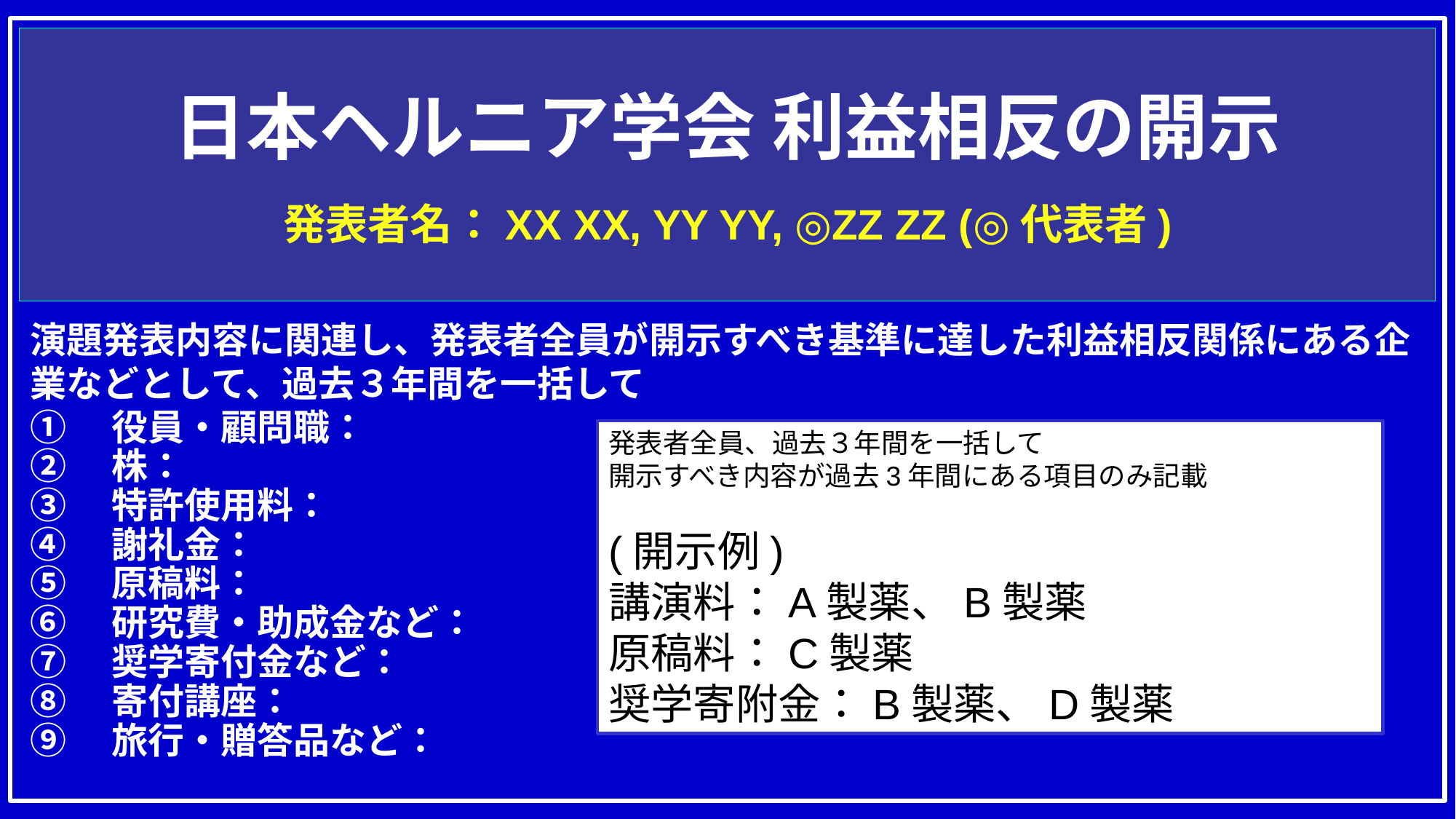

日本ヘルニア学会 利益相反の開示
　
発表者名：XX XX, YY YY, ◎ZZ ZZ (◎代表者)
演題発表内容に関連し、発表者全員が開示すべき基準に達した利益相反関係にある企業などとして、過去３年間を一括して
①　役員・顧問職：
②　株：
③　特許使用料：
④　謝礼金：
⑤　原稿料：
⑥　研究費・助成金など：
⑦　奨学寄付金など：
⑧　寄付講座：
⑨　旅行・贈答品など：
発表者全員、過去３年間を一括して
開示すべき内容が過去3年間にある項目のみ記載

(開示例)
講演料：A製薬、B製薬
原稿料：C製薬
奨学寄附金：B製薬、D製薬